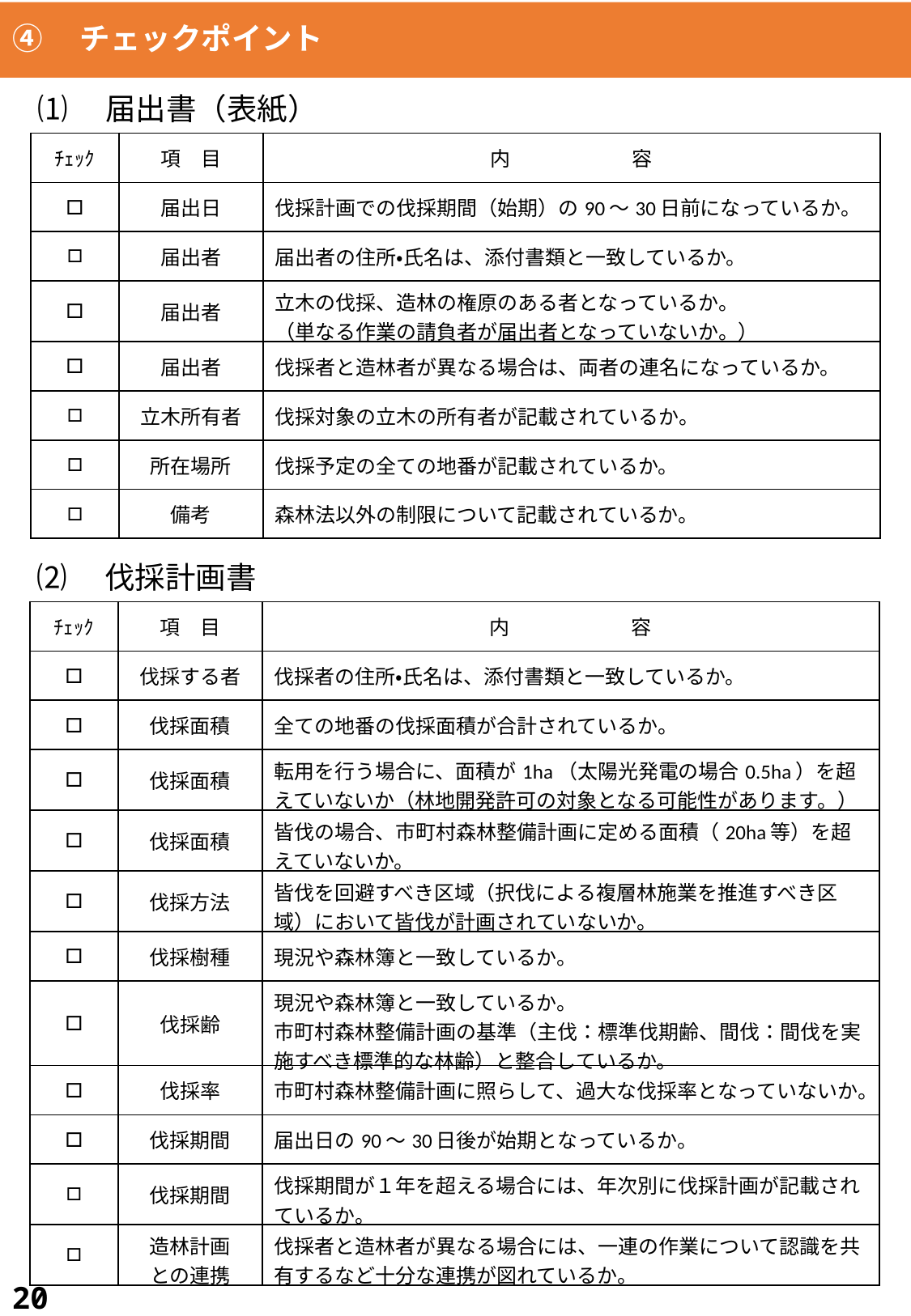

# ④　チェックポイント
⑴　届出書（表紙）
| ﾁｪｯｸ | 項　目 | 内　　　　　　容 |
| --- | --- | --- |
| □ | 届出日 | 伐採計画での伐採期間（始期）の90～30日前になっているか。 |
| □ | 届出者 | 届出者の住所・氏名は、添付書類と一致しているか。 |
| □ | 届出者 | 立木の伐採、造林の権原のある者となっているか。 （単なる作業の請負者が届出者となっていないか。） |
| □ | 届出者 | 伐採者と造林者が異なる場合は、両者の連名になっているか。 |
| □ | 立木所有者 | 伐採対象の立木の所有者が記載されているか。 |
| □ | 所在場所 | 伐採予定の全ての地番が記載されているか。 |
| □ | 備考 | 森林法以外の制限について記載されているか。 |
⑵　伐採計画書
| ﾁｪｯｸ | 項　目 | 内　　　　　　容 |
| --- | --- | --- |
| □ | 伐採する者 | 伐採者の住所・氏名は、添付書類と一致しているか。 |
| □ | 伐採面積 | 全ての地番の伐採面積が合計されているか。 |
| □ | 伐採面積 | 転用を行う場合に、面積が1ha（太陽光発電の場合0.5ha）を超えていないか（林地開発許可の対象となる可能性があります。） |
| □ | 伐採面積 | 皆伐の場合、市町村森林整備計画に定める面積（20ha等）を超えていないか。 |
| □ | 伐採方法 | 皆伐を回避すべき区域（択伐による複層林施業を推進すべき区域）において皆伐が計画されていないか。 |
| □ | 伐採樹種 | 現況や森林簿と一致しているか。 |
| □ | 伐採齢 | 現況や森林簿と一致しているか。 市町村森林整備計画の基準（主伐：標準伐期齢、間伐：間伐を実施すべき標準的な林齢）と整合しているか。 |
| □ | 伐採率 | 市町村森林整備計画に照らして、過大な伐採率となっていないか。 |
| □ | 伐採期間 | 届出日の90～30日後が始期となっているか。 |
| □ | 伐採期間 | 伐採期間が１年を超える場合には、年次別に伐採計画が記載されているか。 |
| □ | 造林計画 との連携 | 伐採者と造林者が異なる場合には、一連の作業について認識を共有するなど十分な連携が図れているか。 |
20